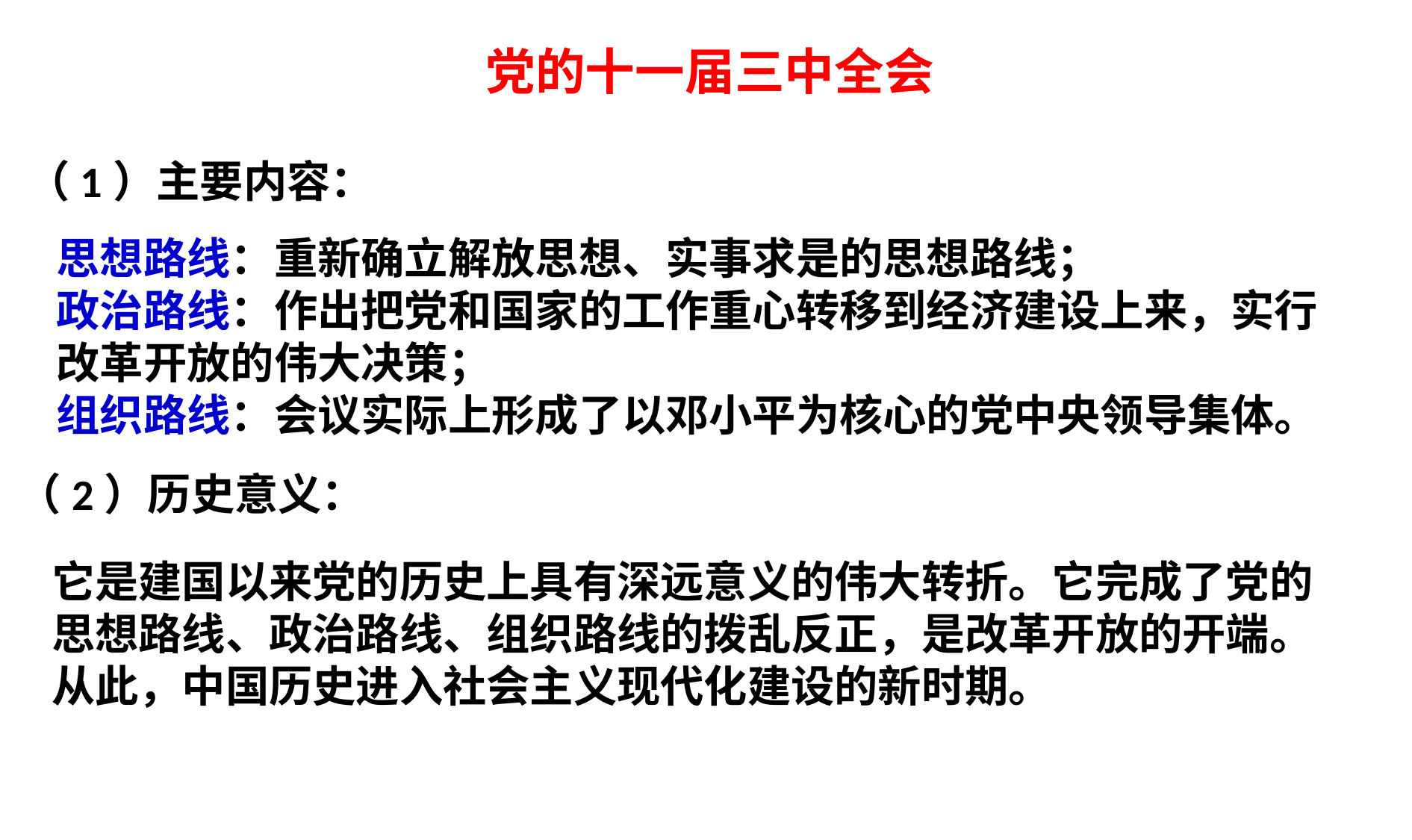

党的十一届三中全会
（1）主要内容：
思想路线：重新确立解放思想、实事求是的思想路线；
政治路线：作出把党和国家的工作重心转移到经济建设上来，实行改革开放的伟大决策；
组织路线：会议实际上形成了以邓小平为核心的党中央领导集体。
（2）历史意义：
它是建国以来党的历史上具有深远意义的伟大转折。它完成了党的思想路线、政治路线、组织路线的拨乱反正，是改革开放的开端。从此，中国历史进入社会主义现代化建设的新时期。